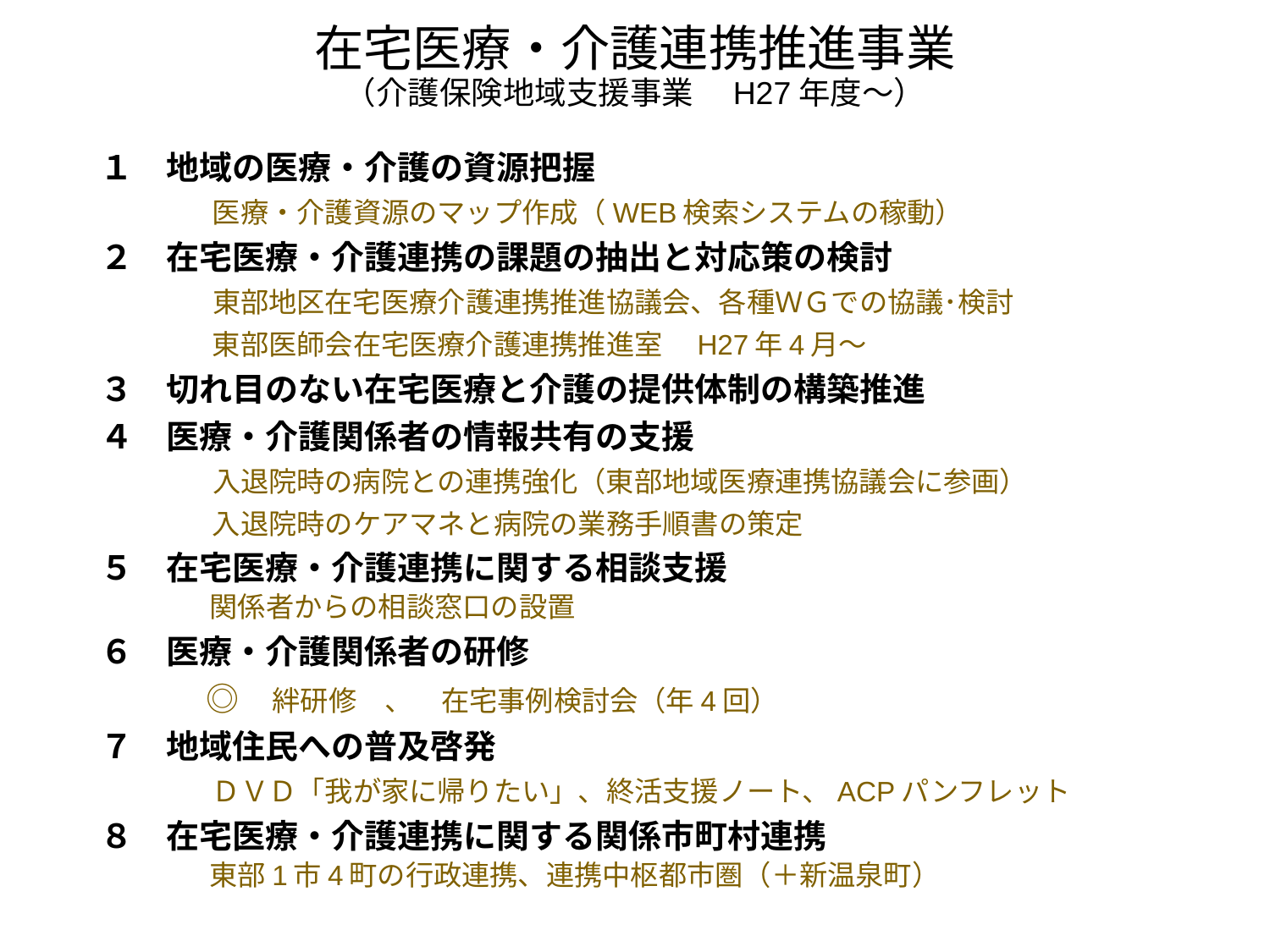

# 在宅医療・介護連携推進事業 （介護保険地域支援事業　H27年度～）
１　地域の医療・介護の資源把握
　　　　医療・介護資源のマップ作成（WEB検索システムの稼動）
２　在宅医療・介護連携の課題の抽出と対応策の検討
　　　　東部地区在宅医療介護連携推進協議会、各種ＷＧでの協議･検討
　　　　東部医師会在宅医療介護連携推進室　H27年4月～
３　切れ目のない在宅医療と介護の提供体制の構築推進
４　医療・介護関係者の情報共有の支援
　　　　入退院時の病院との連携強化（東部地域医療連携協議会に参画）
　　　　入退院時のケアマネと病院の業務手順書の策定
５　在宅医療・介護連携に関する相談支援
　　関係者からの相談窓口の設置
６　医療・介護関係者の研修
　 　　◎　絆研修　、　在宅事例検討会（年4回）
７　地域住民への普及啓発
　　　　ＤＶＤ「我が家に帰りたい」、終活支援ノート、ACPパンフレット
８　在宅医療・介護連携に関する関係市町村連携
　　東部1市4町の行政連携、連携中枢都市圏（＋新温泉町）